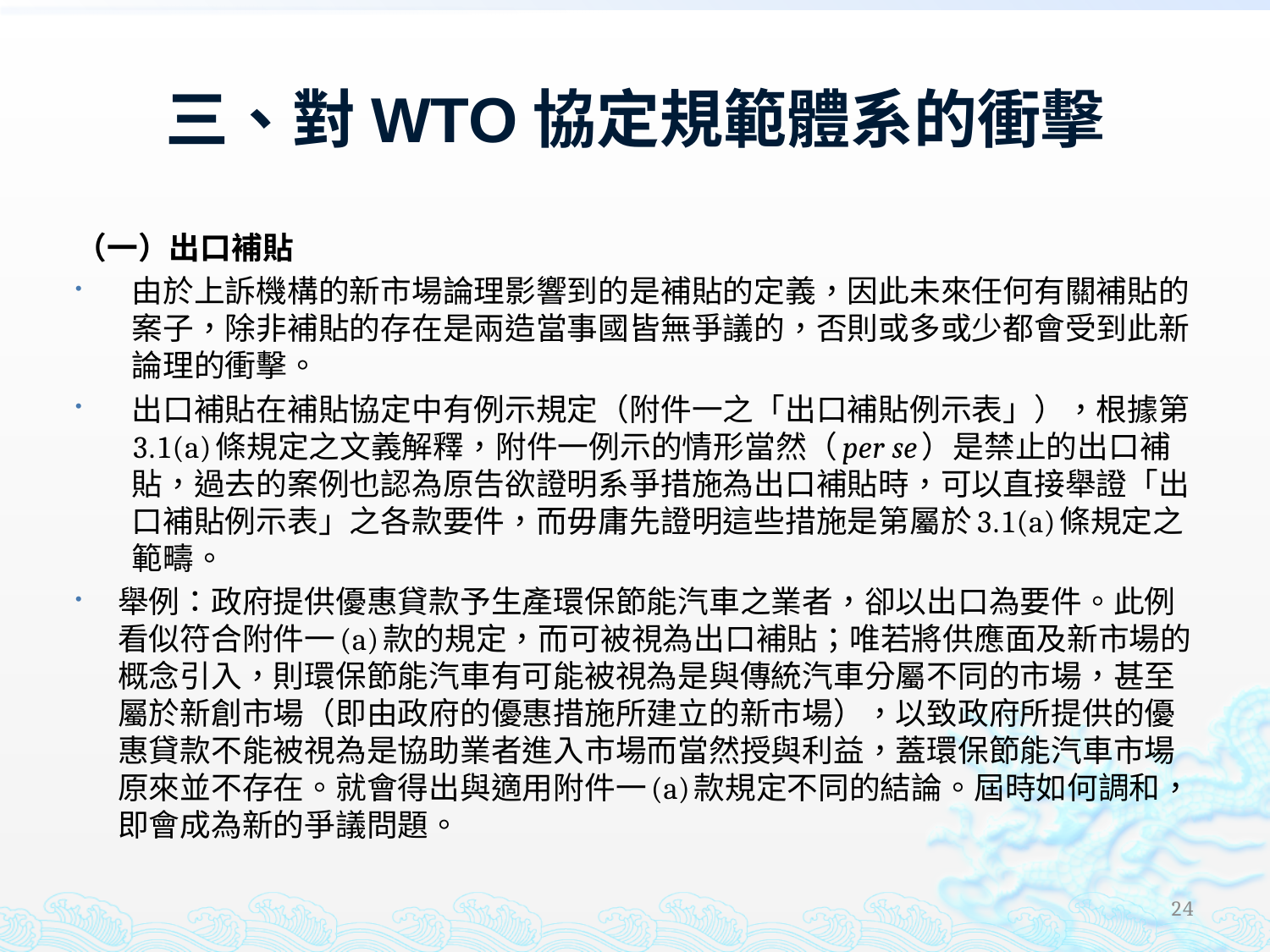

# 三、對WTO協定規範體系的衝擊
（一）出口補貼
由於上訴機構的新市場論理影響到的是補貼的定義，因此未來任何有關補貼的案子，除非補貼的存在是兩造當事國皆無爭議的，否則或多或少都會受到此新論理的衝擊。
出口補貼在補貼協定中有例示規定（附件一之「出口補貼例示表」），根據第3.1(a)條規定之文義解釋，附件一例示的情形當然（per se）是禁止的出口補貼，過去的案例也認為原告欲證明系爭措施為出口補貼時，可以直接舉證「出口補貼例示表」之各款要件，而毋庸先證明這些措施是第屬於3.1(a)條規定之範疇。
舉例：政府提供優惠貸款予生產環保節能汽車之業者，卻以出口為要件。此例看似符合附件一(a)款的規定，而可被視為出口補貼；唯若將供應面及新市場的概念引入，則環保節能汽車有可能被視為是與傳統汽車分屬不同的市場，甚至屬於新創市場（即由政府的優惠措施所建立的新市場），以致政府所提供的優惠貸款不能被視為是協助業者進入市場而當然授與利益，蓋環保節能汽車市場原來並不存在。就會得出與適用附件一(a)款規定不同的結論。屆時如何調和，即會成為新的爭議問題。
24